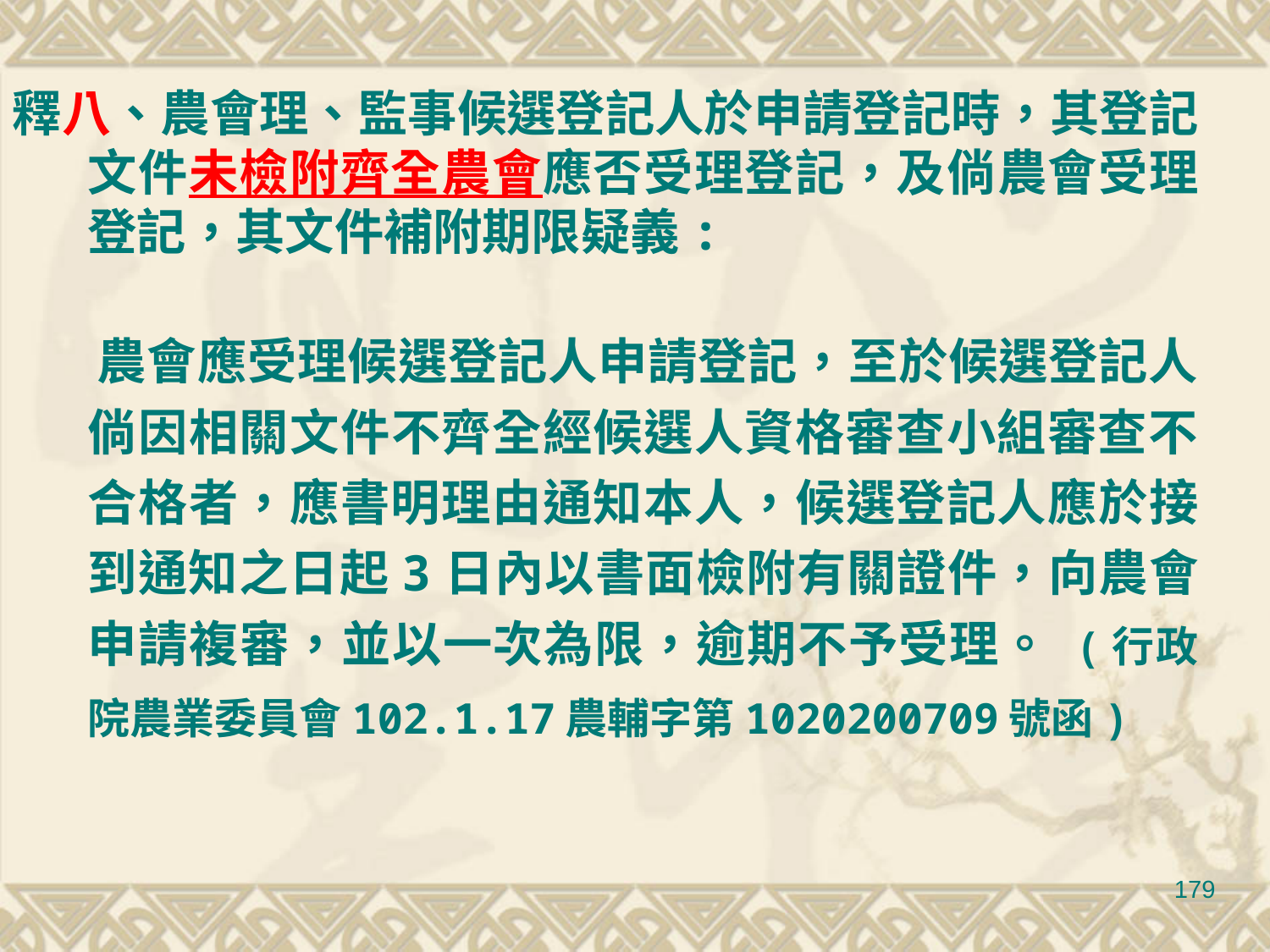

釋八、農會理、監事候選登記人於申請登記時，其登記文件未檢附齊全農會應否受理登記，及倘農會受理登記，其文件補附期限疑義:

      農會應受理候選登記人申請登記，至於候選登記人倘因相關文件不齊全經候選人資格審查小組審查不合格者，應書明理由通知本人，候選登記人應於接到通知之日起3日內以書面檢附有關證件，向農會申請複審，並以一次為限，逾期不予受理。 (行政院農業委員會102.1.17農輔字第1020200709號函)
179